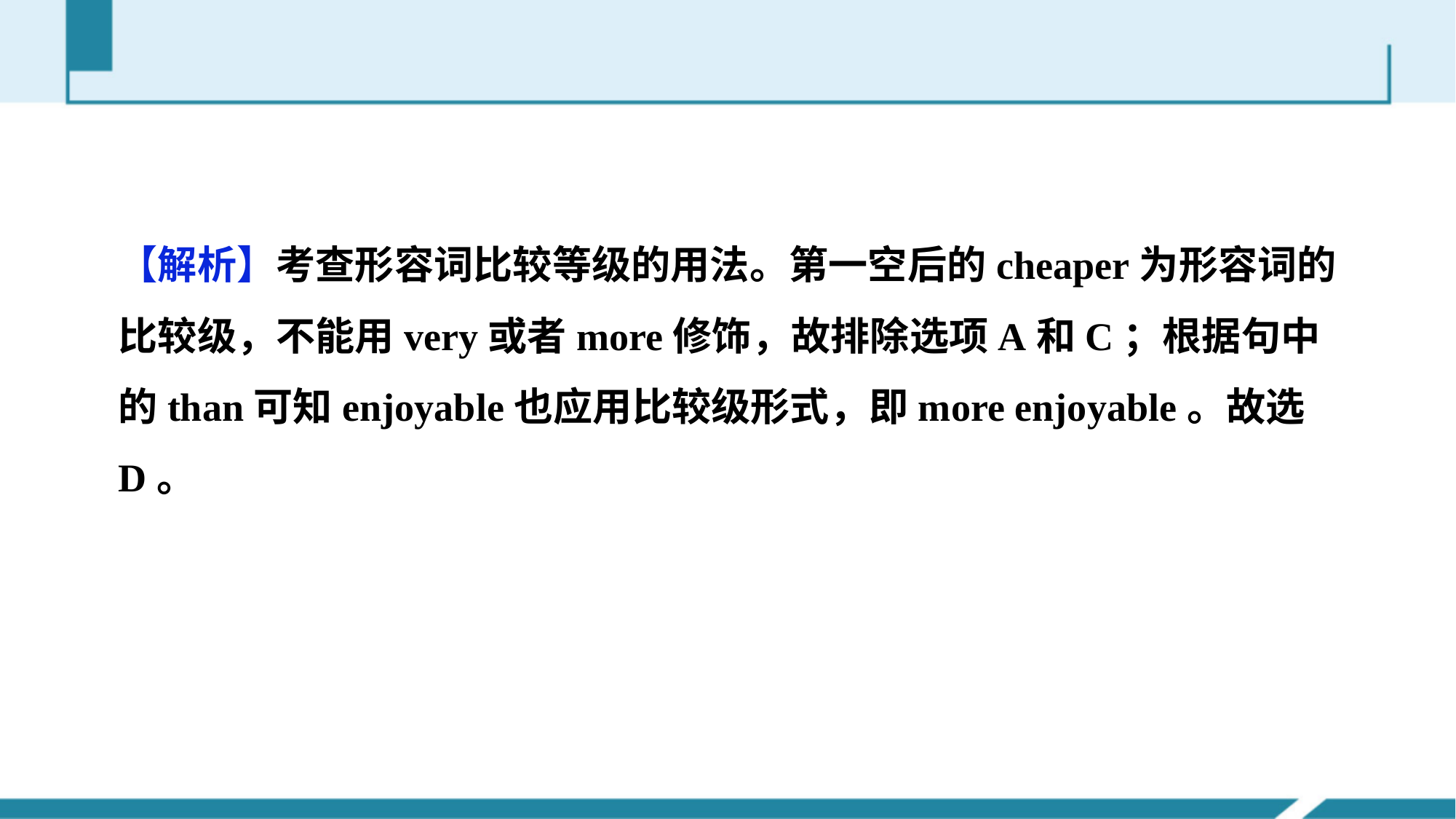

【解析】考查形容词比较等级的用法。第一空后的cheaper为形容词的比较级，不能用very或者more修饰，故排除选项A和C；根据句中的than可知enjoyable也应用比较级形式，即more enjoyable。故选D。